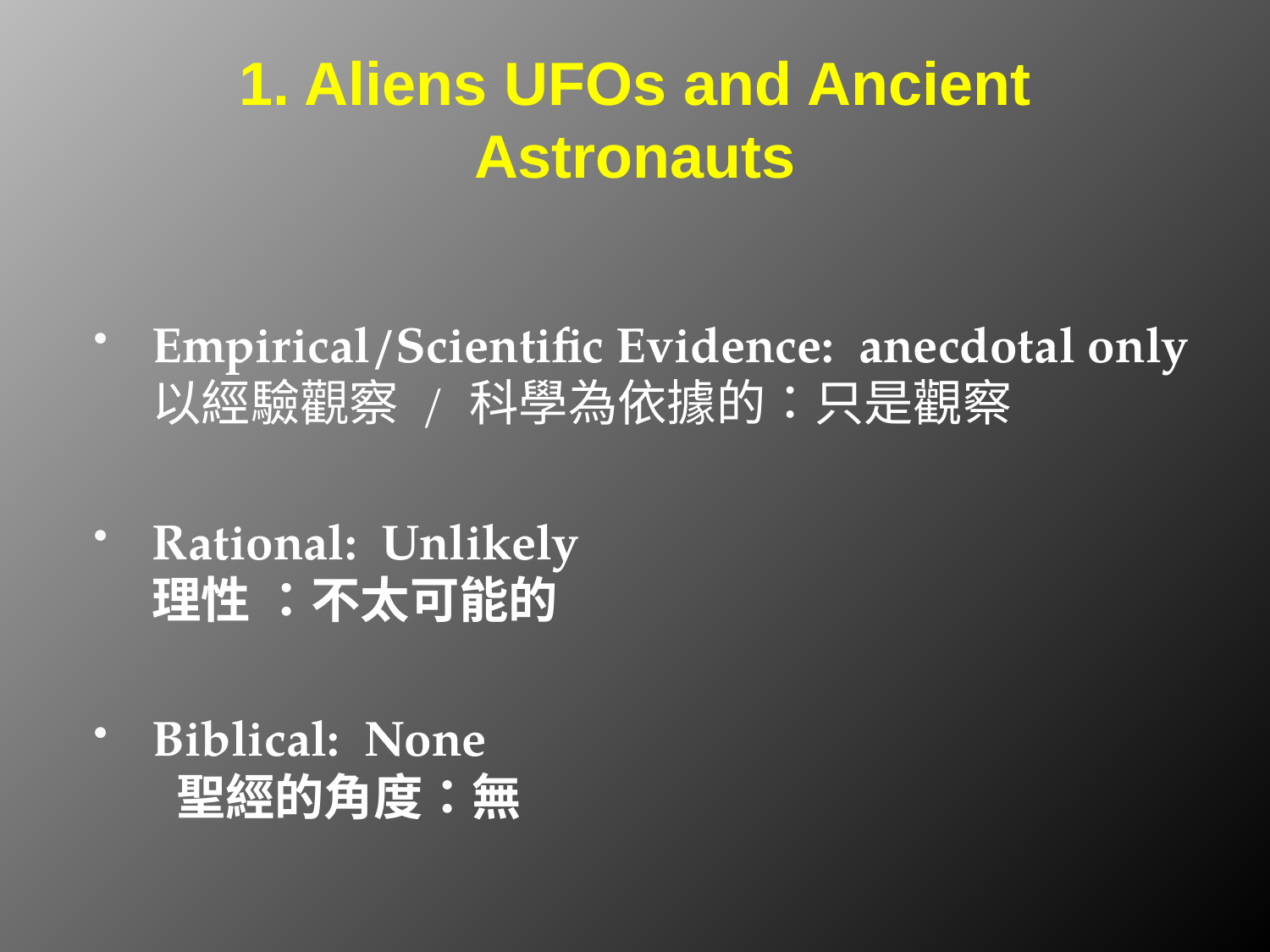

# 1. Aliens UFOs and Ancient Astronauts
Empirical/Scientific Evidence:  anecdotal only以經驗觀察 / 科學為依據的：只是觀察

Rational:  Unlikely                                                理性 ：不太可能的

Biblical:  None                                                           聖經的角度：無